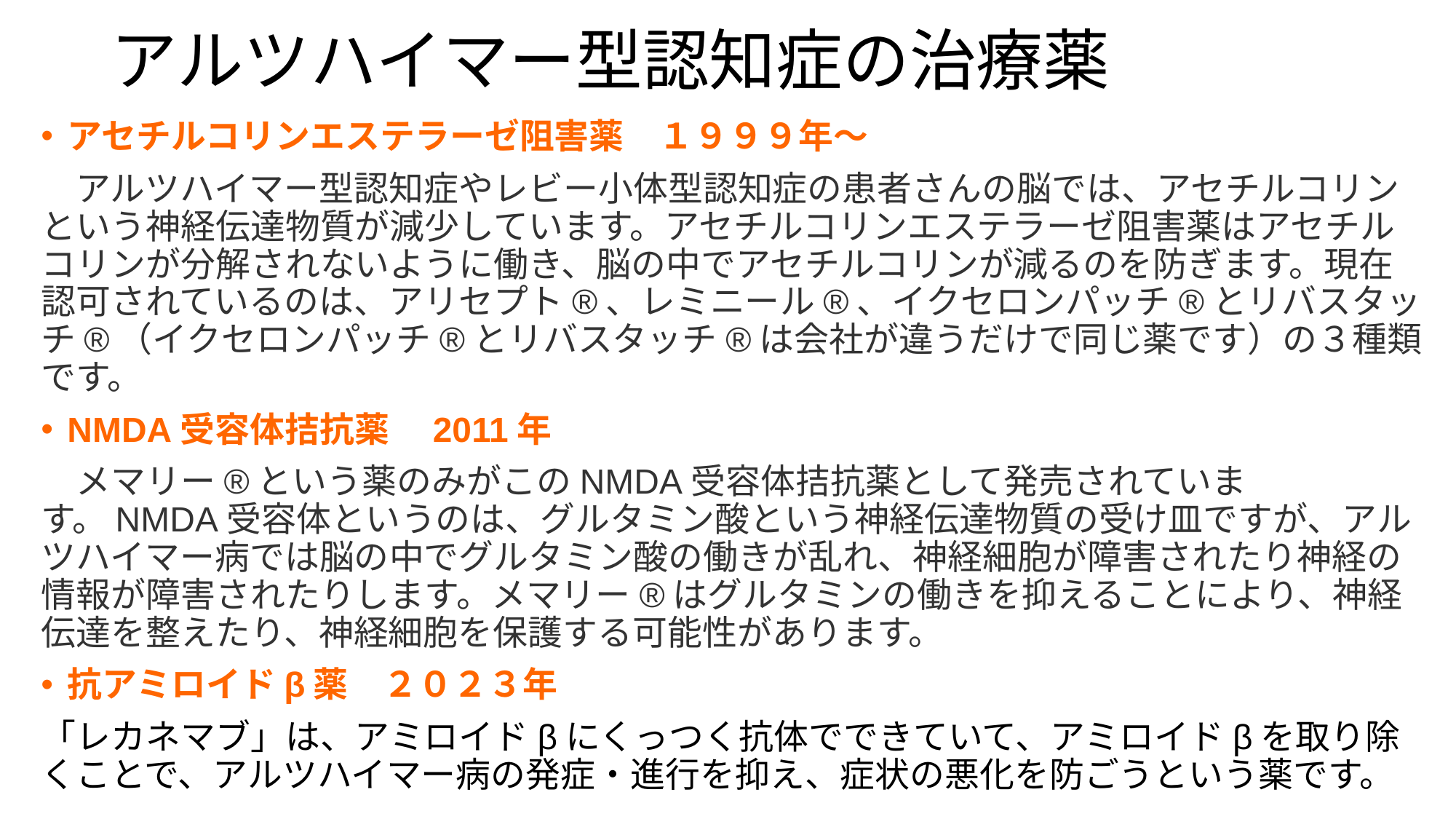

# アルツハイマー型認知症の治療薬
アセチルコリンエステラーゼ阻害薬　１９９９年～
　アルツハイマー型認知症やレビー小体型認知症の患者さんの脳では、アセチルコリンという神経伝達物質が減少しています。アセチルコリンエステラーゼ阻害薬はアセチルコリンが分解されないように働き、脳の中でアセチルコリンが減るのを防ぎます。現在認可されているのは、アリセプト®、レミニール®、イクセロンパッチ®とリバスタッチ®（イクセロンパッチ®とリバスタッチ®は会社が違うだけで同じ薬です）の３種類です。
NMDA受容体拮抗薬　2011年
　メマリー®という薬のみがこのNMDA受容体拮抗薬として発売されています。NMDA受容体というのは、グルタミン酸という神経伝達物質の受け皿ですが、アルツハイマー病では脳の中でグルタミン酸の働きが乱れ、神経細胞が障害されたり神経の情報が障害されたりします。メマリー®はグルタミンの働きを抑えることにより、神経伝達を整えたり、神経細胞を保護する可能性があります。
抗アミロイドβ薬　２０２３年
「レカネマブ」は、アミロイドβにくっつく抗体でできていて、アミロイドβを取り除くことで、アルツハイマー病の発症・進行を抑え、症状の悪化を防ごうという薬です。